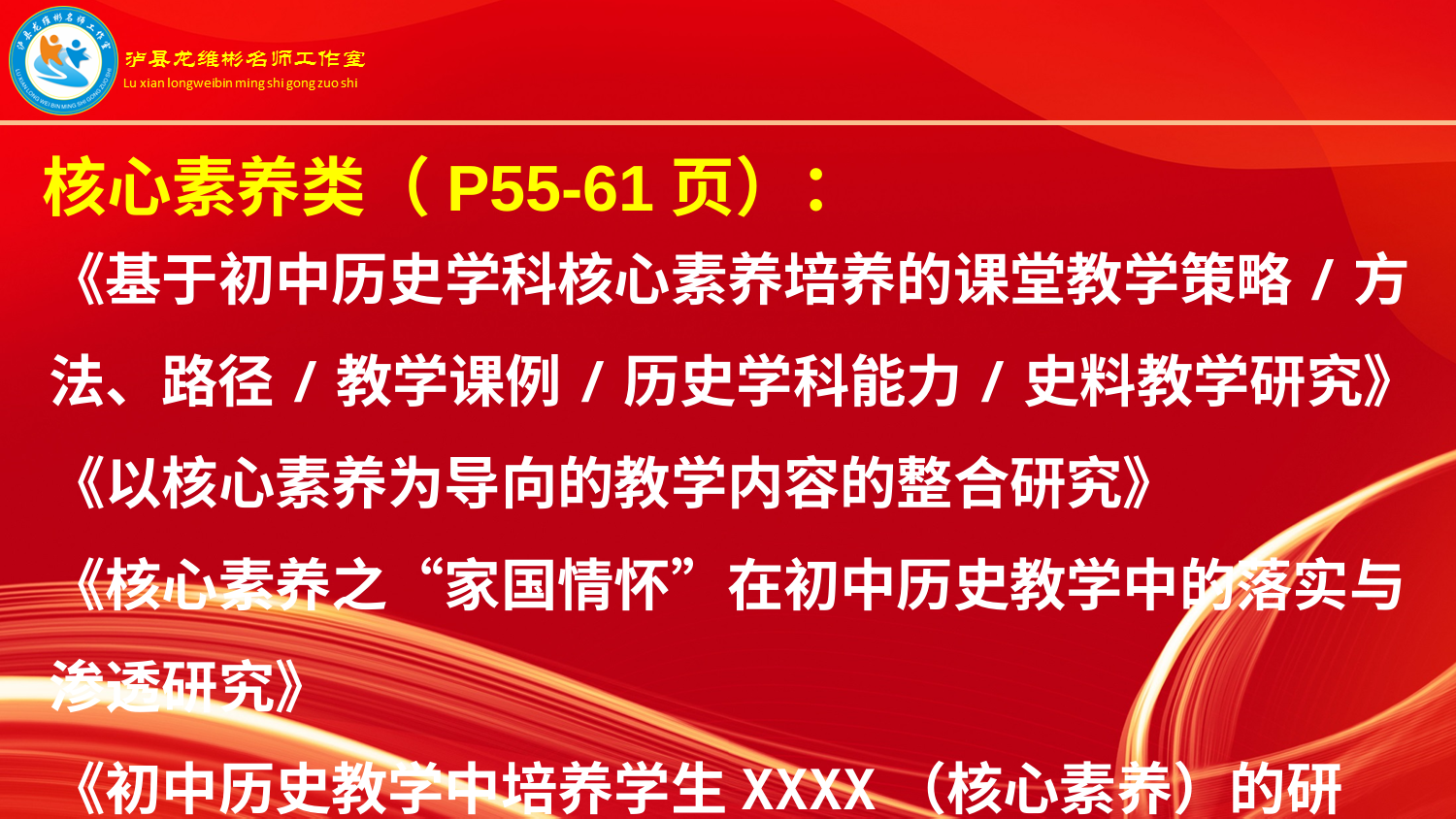

核心素养类（P55-61页）：
《基于初中历史学科核心素养培养的课堂教学策略/方法、路径/教学课例/历史学科能力/史料教学研究》
《以核心素养为导向的教学内容的整合研究》
《核心素养之“家国情怀”在初中历史教学中的落实与渗透研究》
《初中历史教学中培养学生XXXX（核心素养）的研究》